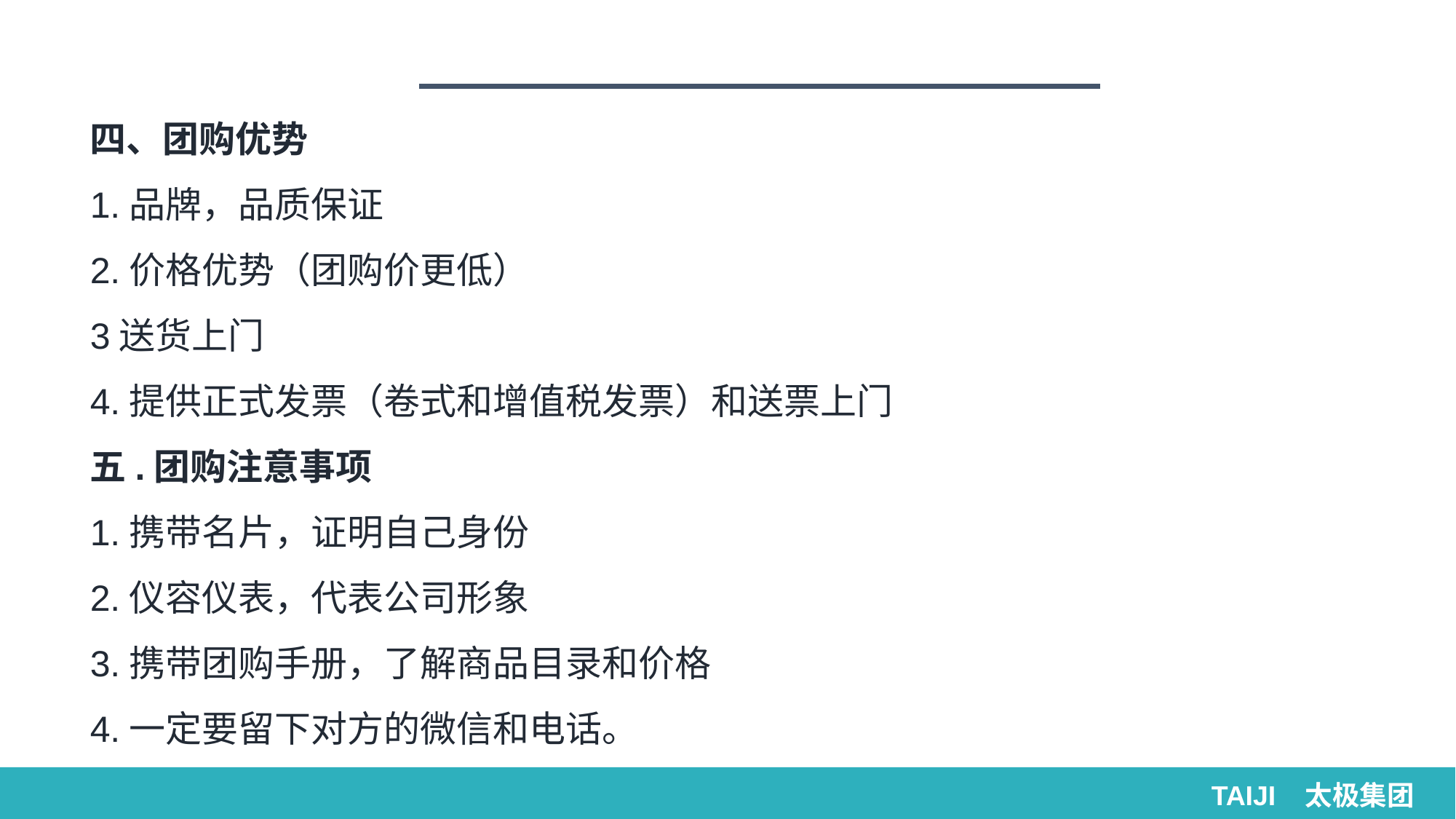

四、团购优势
1.品牌，品质保证
2.价格优势（团购价更低）
3送货上门
4.提供正式发票（卷式和增值税发票）和送票上门
五.团购注意事项
1.携带名片，证明自己身份
2.仪容仪表，代表公司形象
3.携带团购手册，了解商品目录和价格
4.一定要留下对方的微信和电话。

TAIJI   太极集团